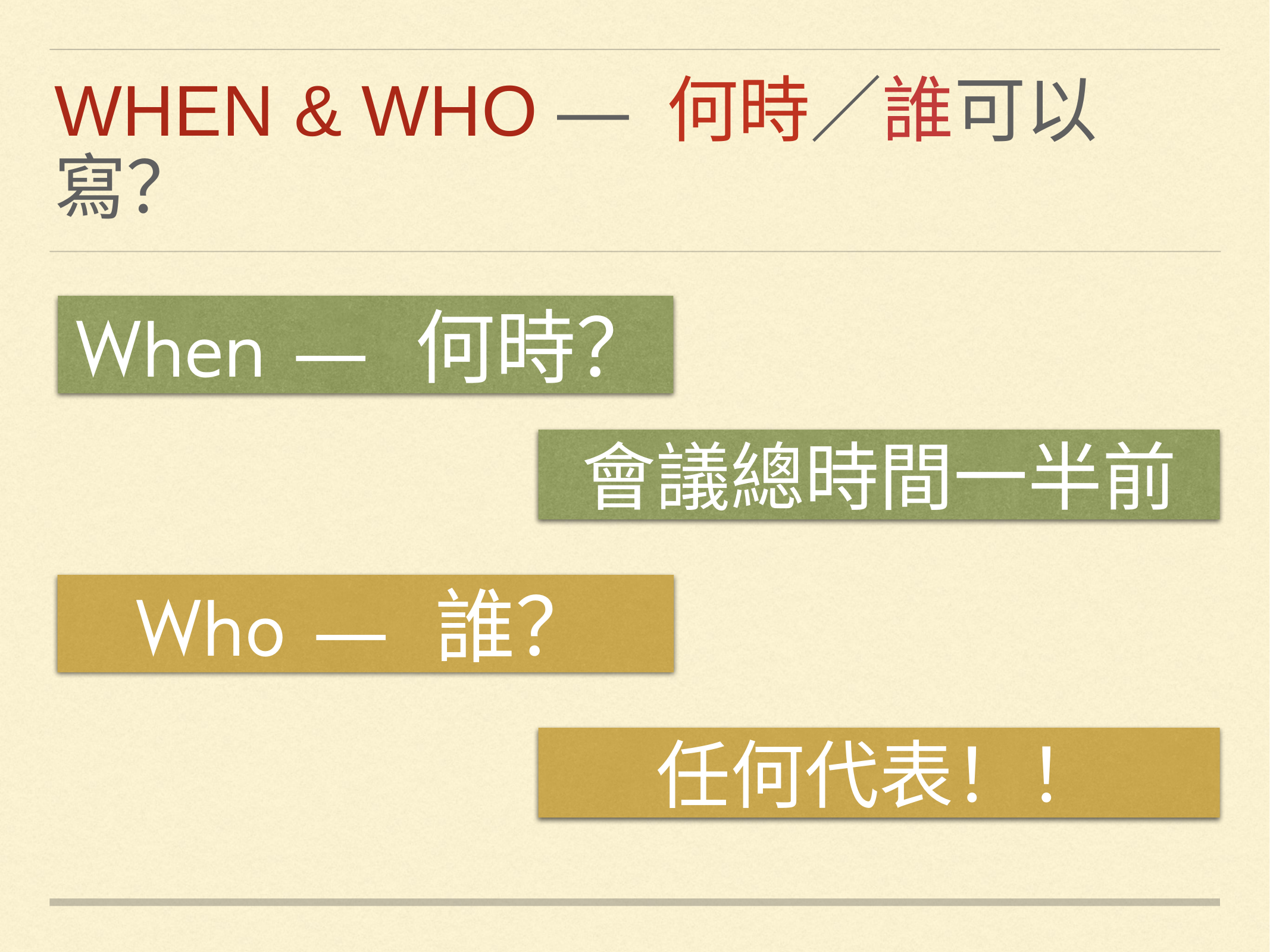

# When & who — 何時／誰可以寫？
When — 何時？
會議總時間一半前
Who — 誰？
任何代表！！